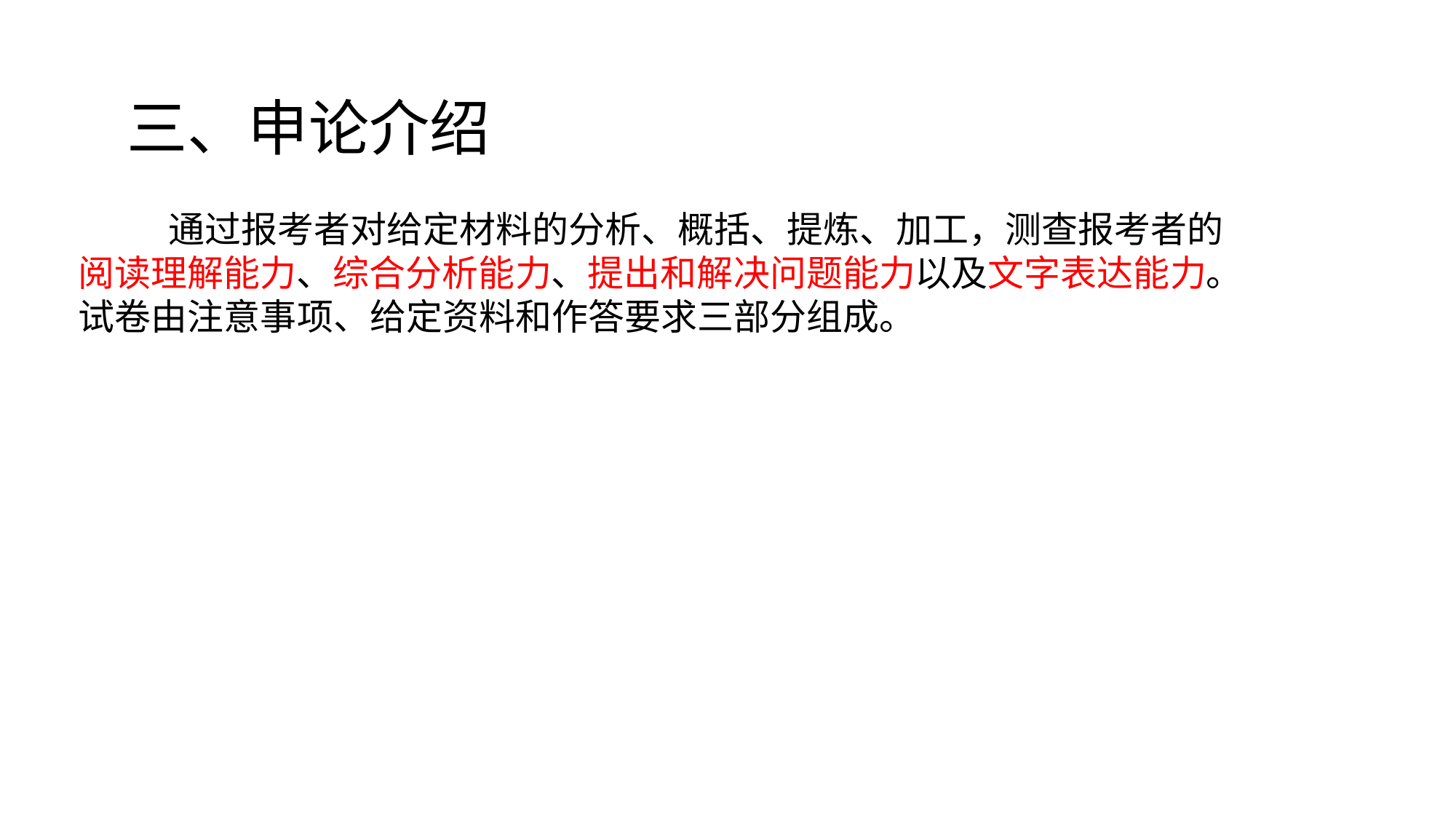

三、申论介绍
    通过报考者对给定材料的分析、概括、提炼、加工，测查报考者的阅读理解能力、综合分析能力、提出和解决问题能力以及文字表达能力。试卷由注意事项、给定资料和作答要求三部分组成。